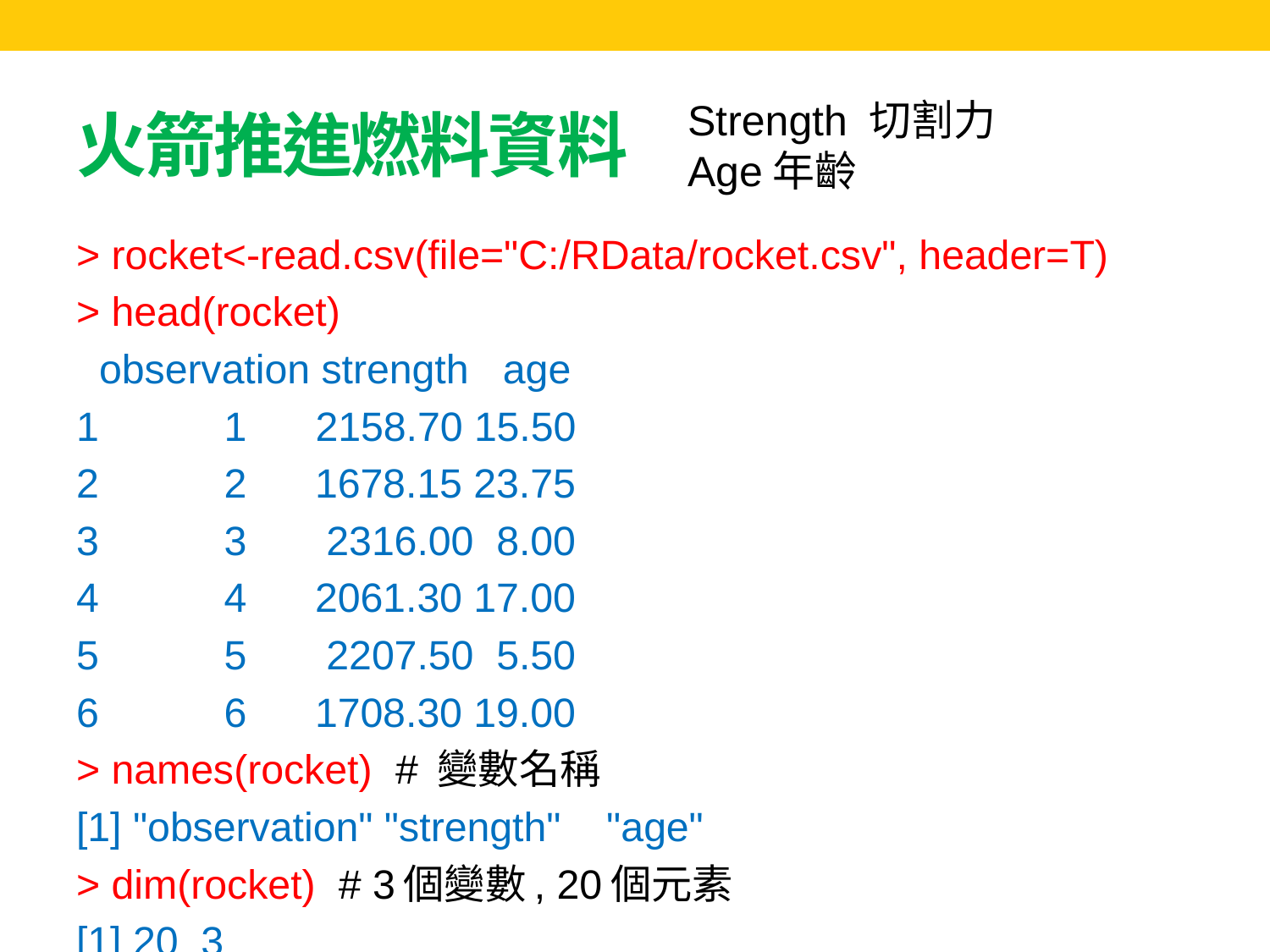

# 火箭推進燃料資料
Strength 切割力
Age年齡
> rocket<-read.csv(file="C:/RData/rocket.csv", header=T)
> head(rocket)
  observation strength   age
1           1      2158.70 15.50
2           2      1678.15 23.75
3           3       2316.00  8.00
4           4      2061.30 17.00
5           5       2207.50  5.50
6           6      1708.30 19.00
> names(rocket)  # 變數名稱
[1] "observation" "strength"    "age"
> dim(rocket)  # 3個變數, 20個元素
[1] 20  3